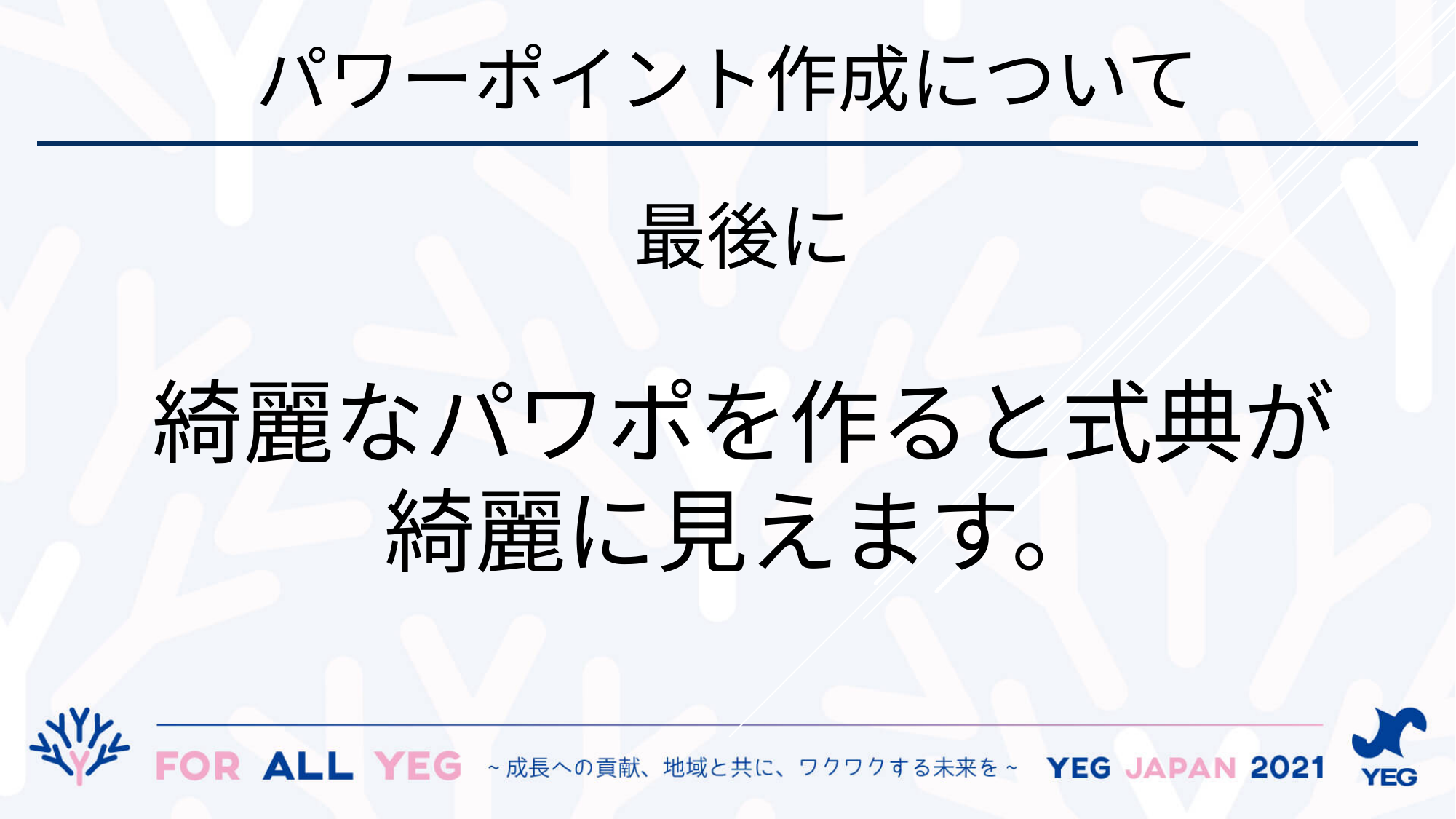

パワーポイント作成について
最後に

綺麗なパワポを作ると式典が
綺麗に見えます。